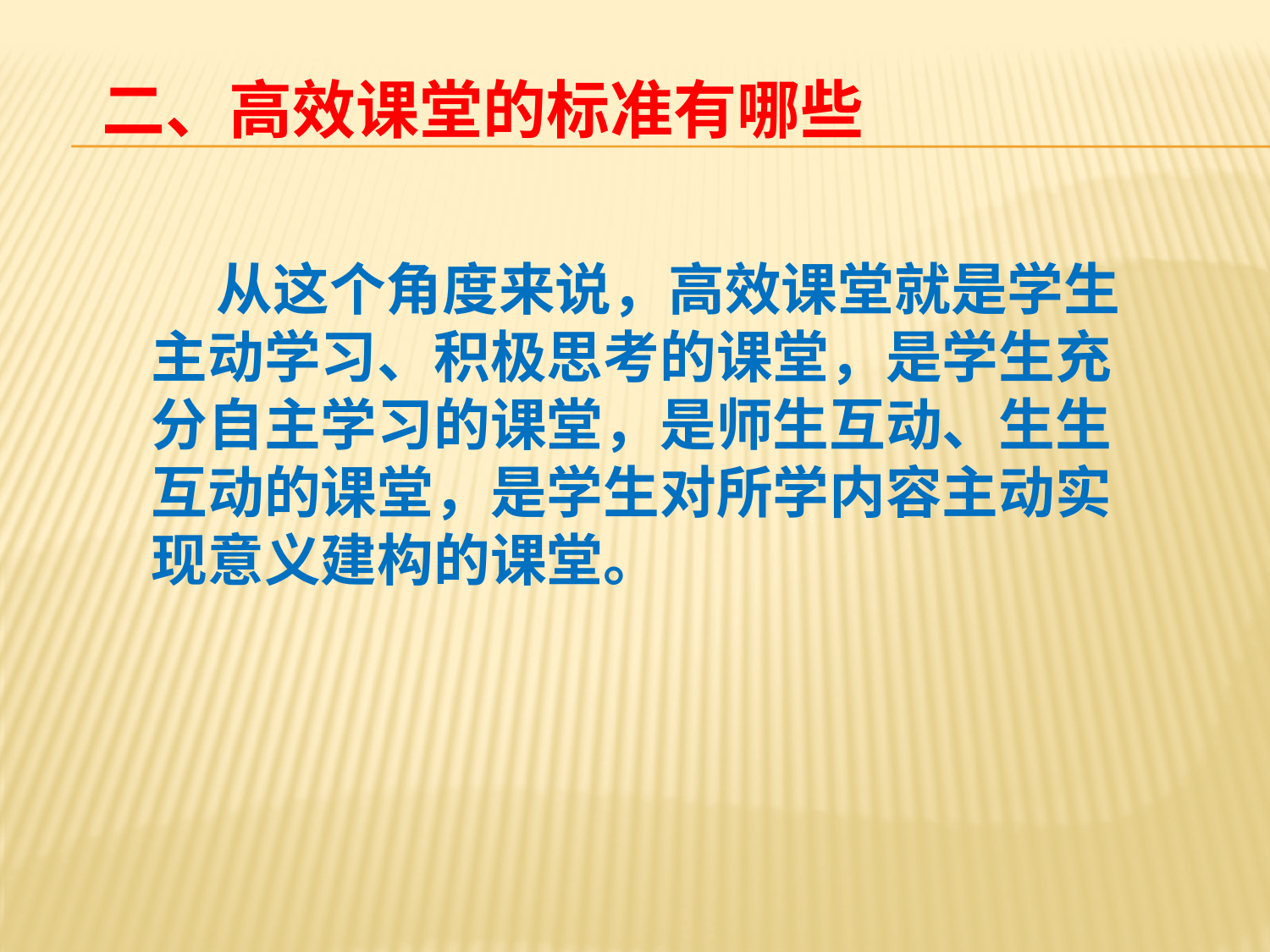

# 二、高效课堂的标准有哪些
    从这个角度来说，高效课堂就是学生主动学习、积极思考的课堂，是学生充分自主学习的课堂，是师生互动、生生互动的课堂，是学生对所学内容主动实现意义建构的课堂。